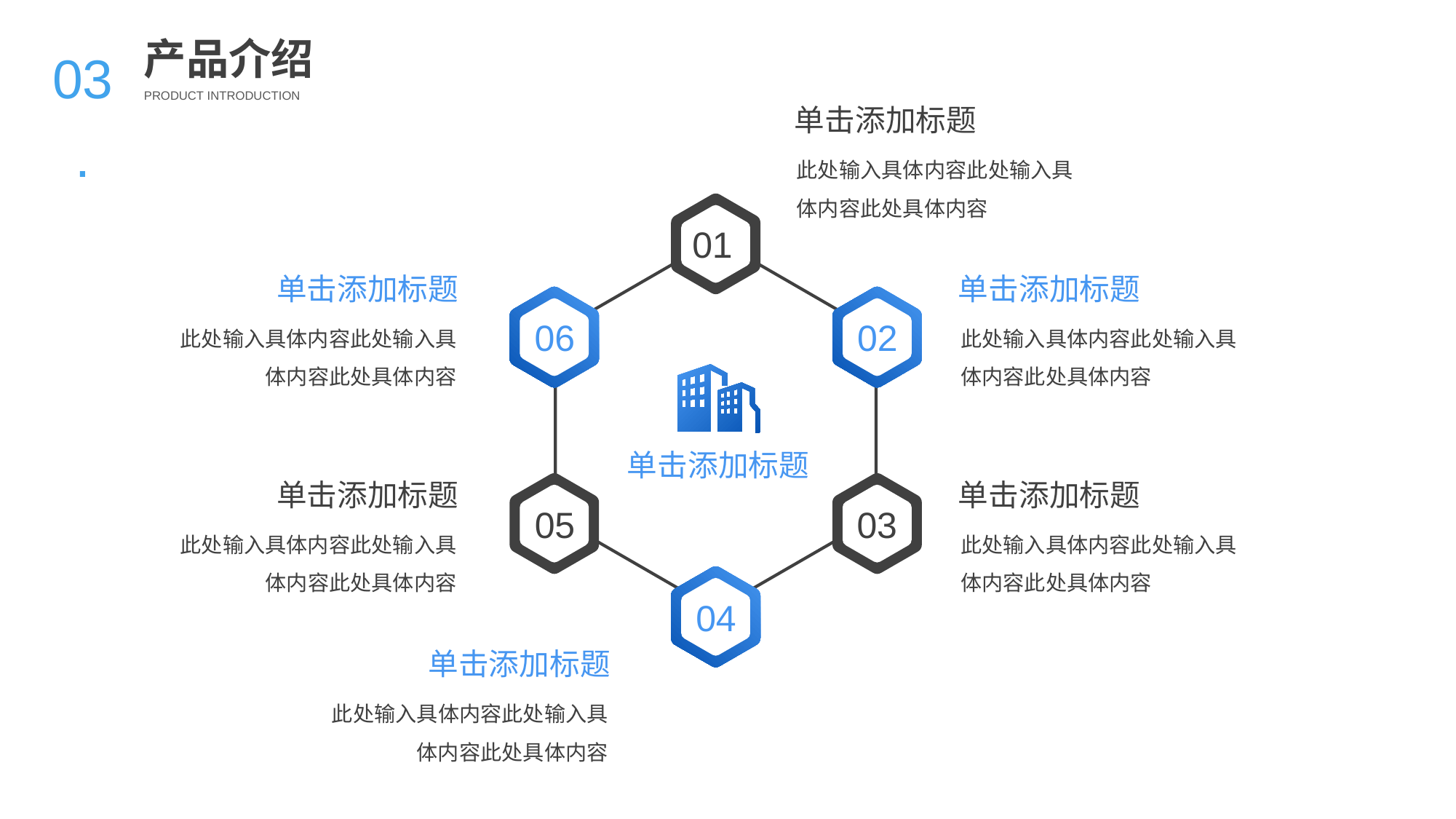

BY YUSHEN
03.
产品介绍
PRODUCT INTRODUCTION
单击添加标题
此处输入具体内容此处输入具体内容此处具体内容

01

06

02

单击添加标题

05

03

04
单击添加标题
此处输入具体内容此处输入具体内容此处具体内容
单击添加标题
此处输入具体内容此处输入具体内容此处具体内容
单击添加标题
此处输入具体内容此处输入具体内容此处具体内容
单击添加标题
此处输入具体内容此处输入具体内容此处具体内容
单击添加标题
此处输入具体内容此处输入具体内容此处具体内容